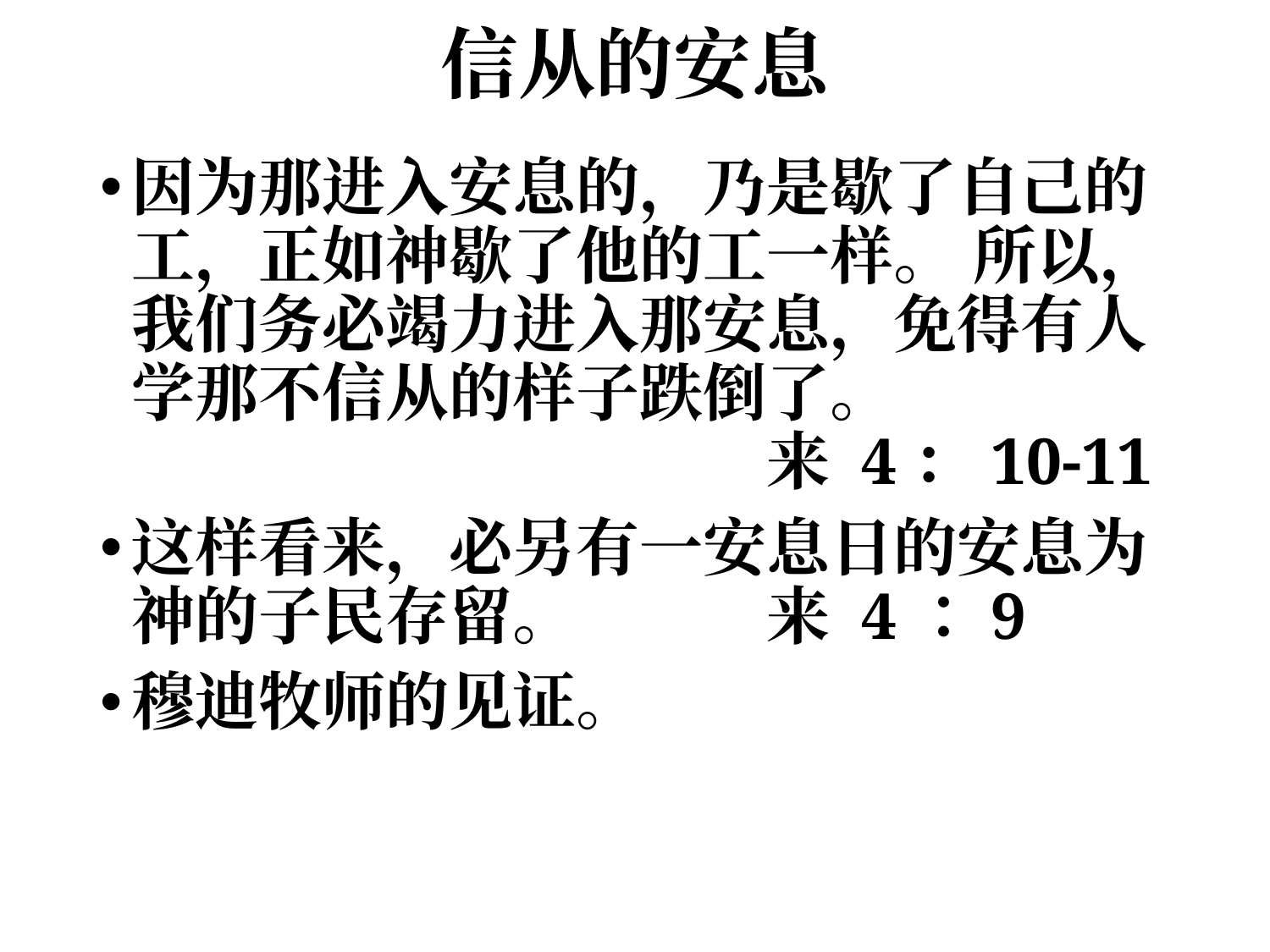

# 信从的安息
因为那进入安息的，乃是歇了自己的工，正如神歇了他的工一样。 所以，我们务必竭力进入那安息，免得有人学那不信从的样子跌倒了。							来 4：10-11
这样看来，必另有一安息日的安息为神的子民存留。		来 4：9
穆迪牧师的见证。